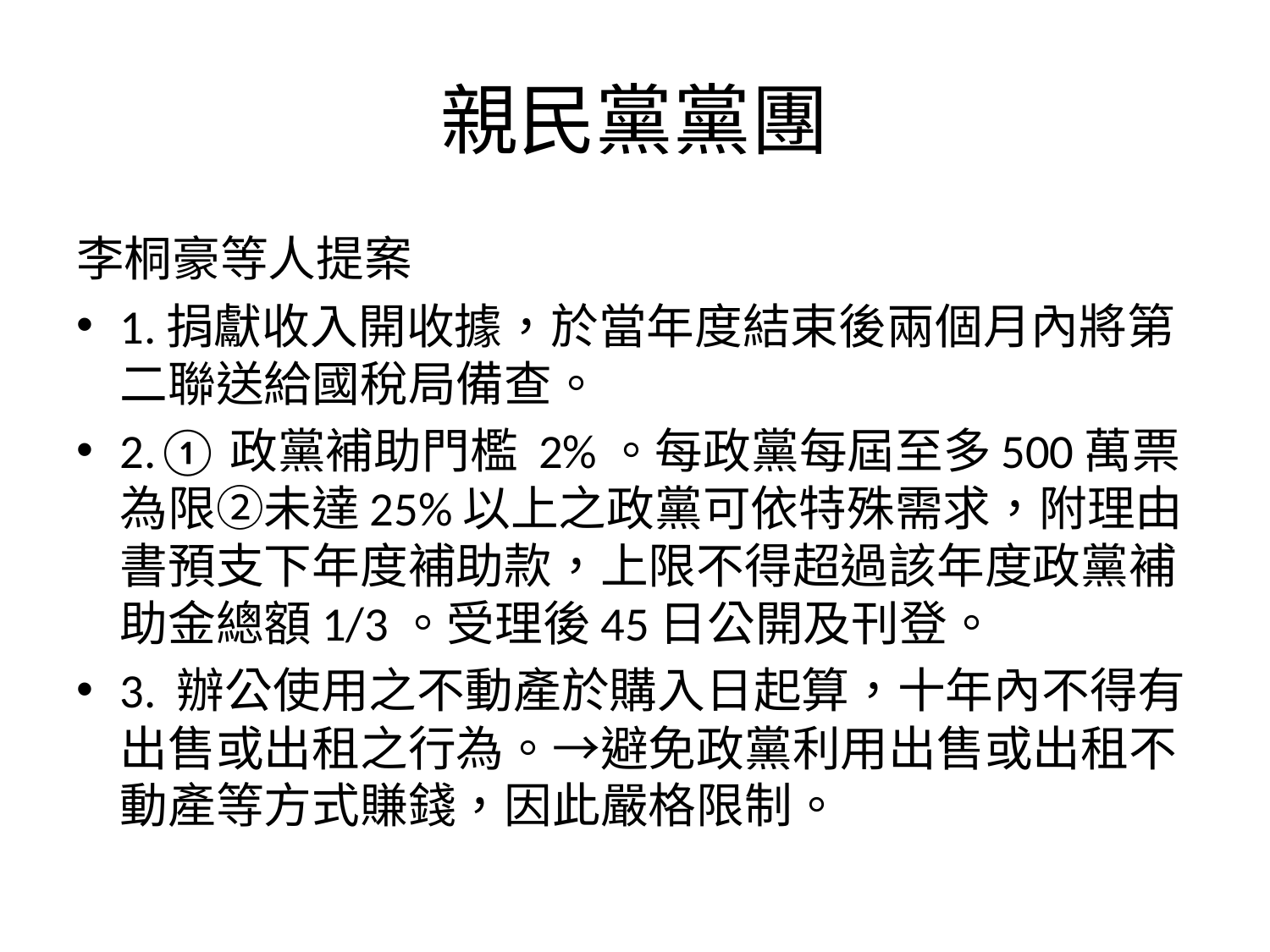

# 親民黨黨團
李桐豪等人提案
1.捐獻收入開收據，於當年度結束後兩個月內將第二聯送給國稅局備查。
2.①政黨補助門檻 2%。每政黨每屆至多500萬票為限②未達25%以上之政黨可依特殊需求，附理由書預支下年度補助款，上限不得超過該年度政黨補助金總額1/3。受理後45日公開及刊登。
3. 辦公使用之不動產於購入日起算，十年內不得有出售或出租之行為。→避免政黨利用出售或出租不動產等方式賺錢，因此嚴格限制。